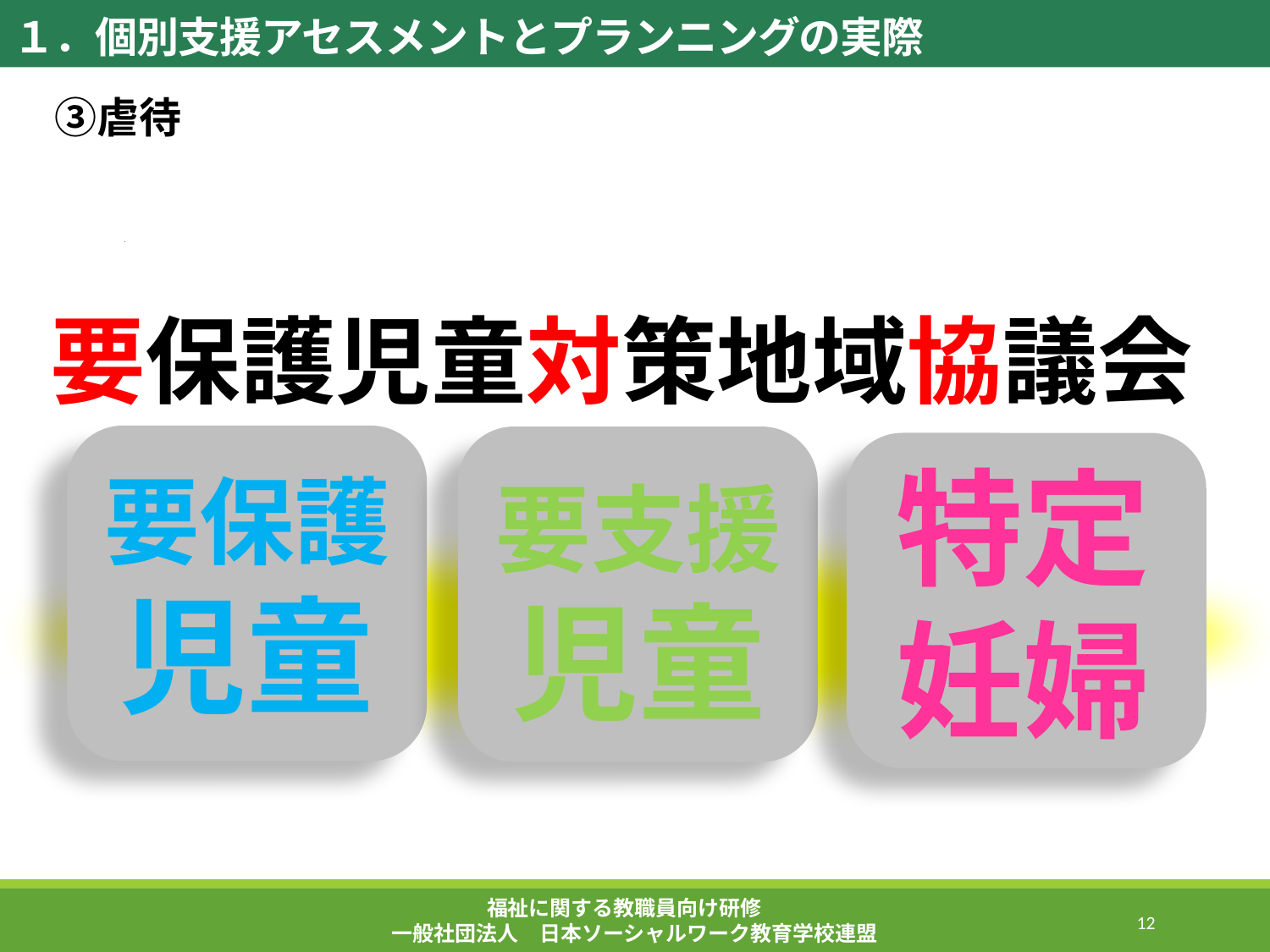

１．個別支援アセスメントとプランニングの実際

　③虐待
要保護児童対策地域協議会

特定
妊婦
要保護
児童
要支援
児童

福祉に関する教職員向け研修
一般社団法人　日本ソーシャルワーク教育学校連盟
12